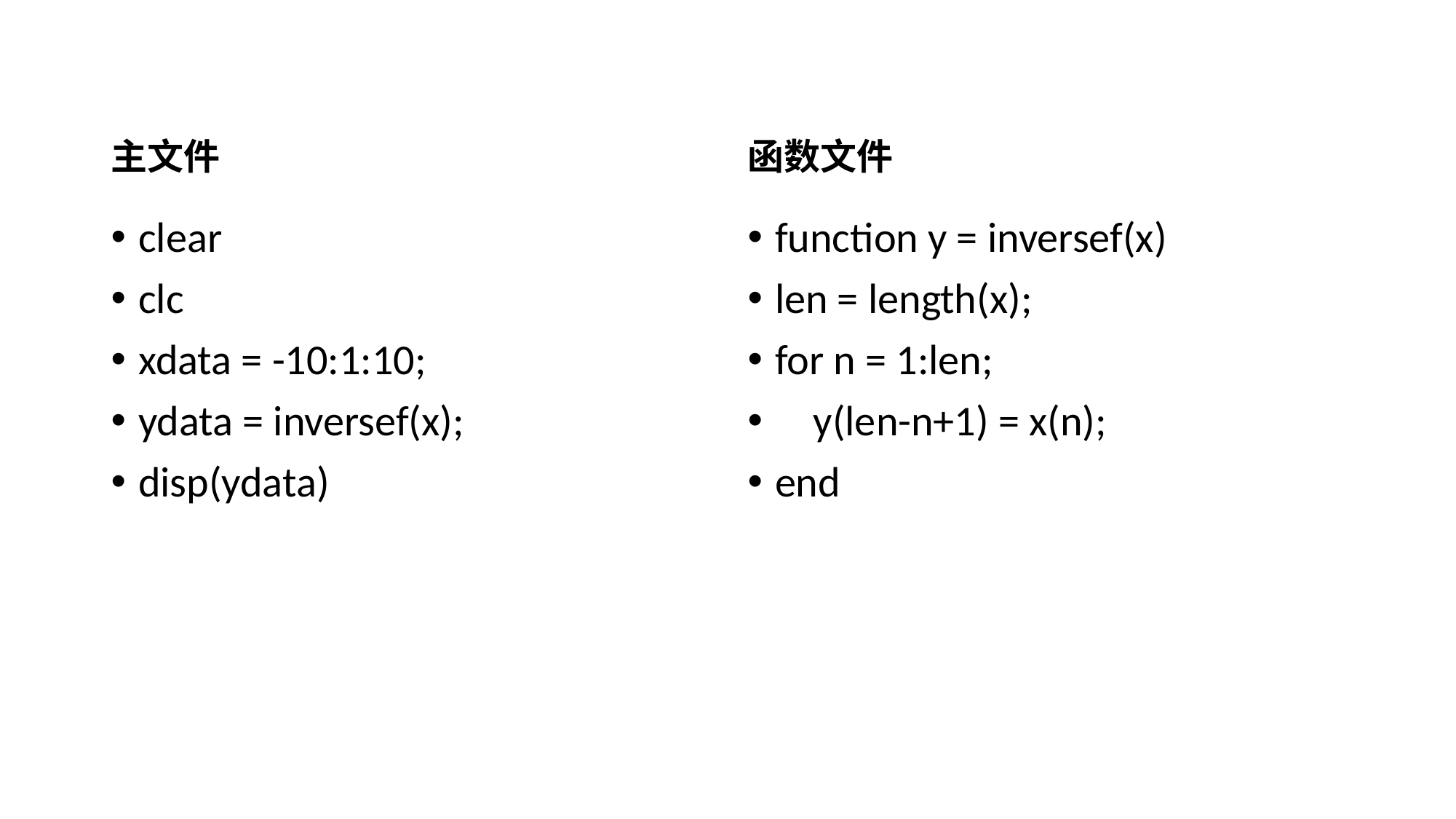

主文件
函数文件
clear
clc
xdata = -10:1:10;
ydata = inversef(x);
disp(ydata)
function y = inversef(x)
len = length(x);
for n = 1:len;
    y(len-n+1) = x(n);
end